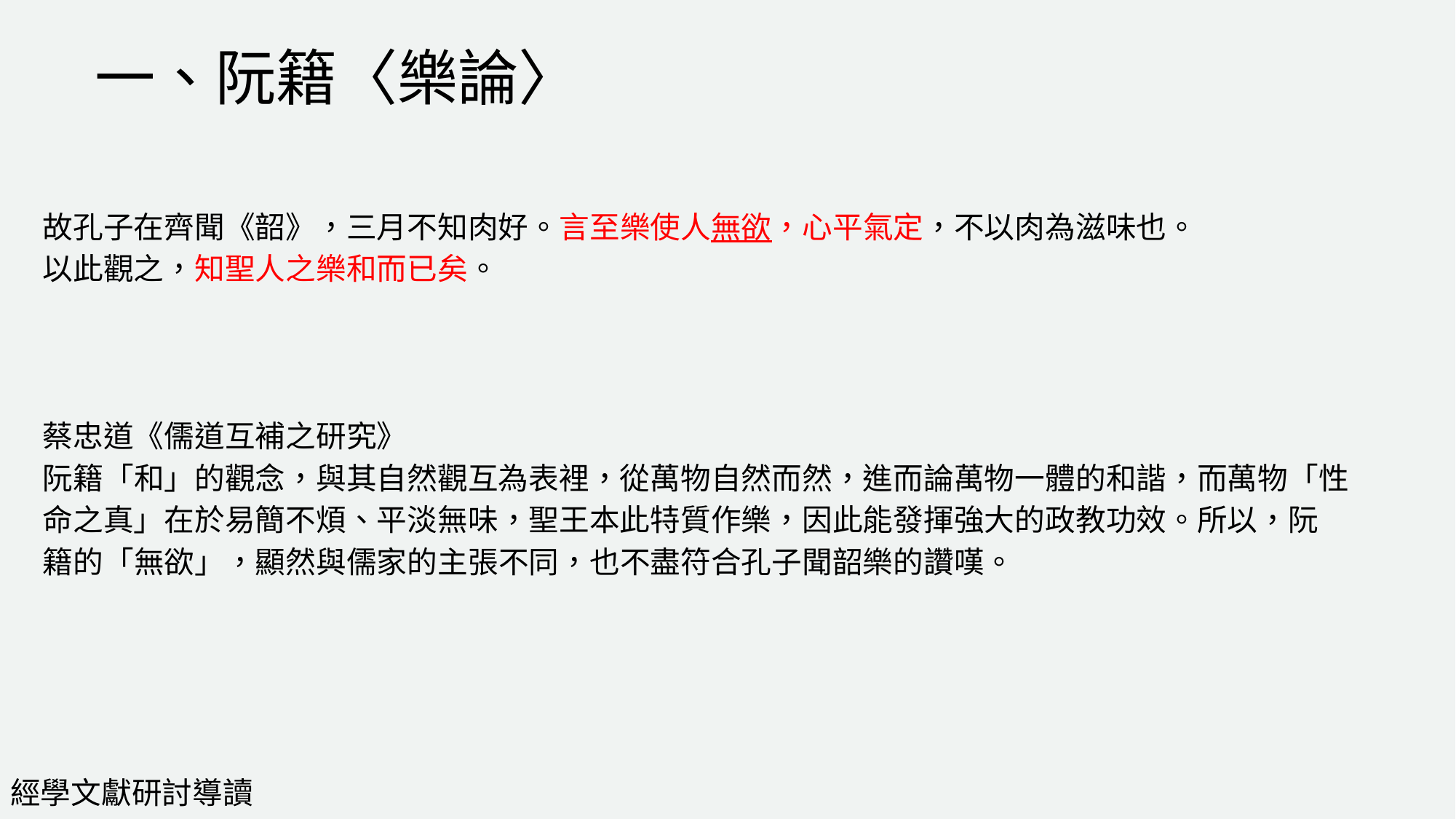

一、阮籍〈樂論〉

故孔子在齊聞《韶》，三月不知肉好。言至樂使人無欲，心平氣定，不以肉為滋味也。
以此觀之，知聖人之樂和而已矣。

蔡忠道《儒道互補之研究》
阮籍「和」的觀念，與其自然觀互為表裡，從萬物自然而然，進而論萬物一體的和諧，而萬物「性
命之真」在於易簡不煩、平淡無味，聖王本此特質作樂，因此能發揮強大的政教功效。所以，阮
籍的「無欲」，顯然與儒家的主張不同，也不盡符合孔子聞韶樂的讚嘆。